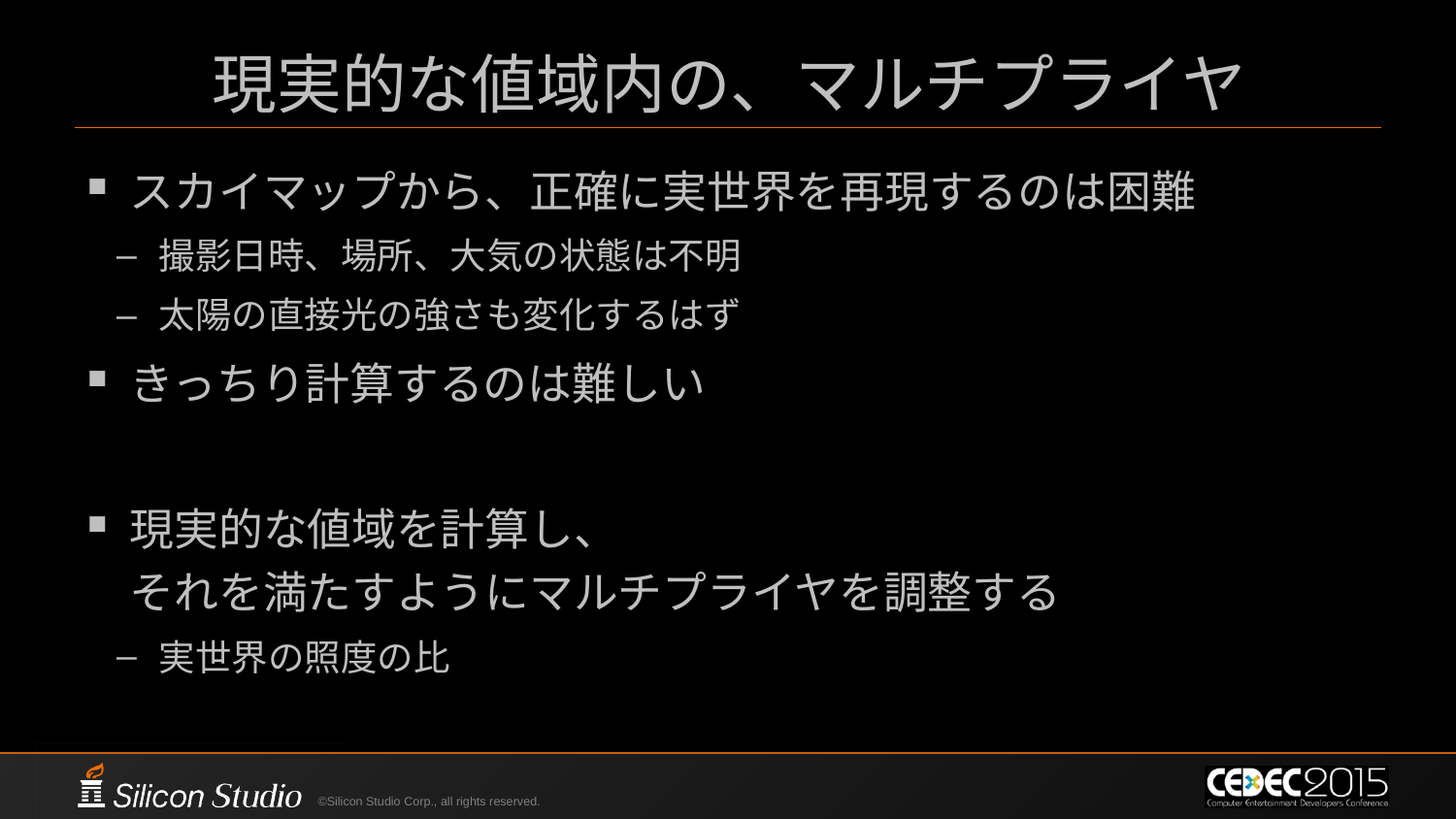

# 現実的な値域内の、マルチプライヤ
スカイマップから、正確に実世界を再現するのは困難
撮影日時、場所、大気の状態は不明
太陽の直接光の強さも変化するはず
きっちり計算するのは難しい

現実的な値域を計算し、
それを満たすようにマルチプライヤを調整する
実世界の照度の比